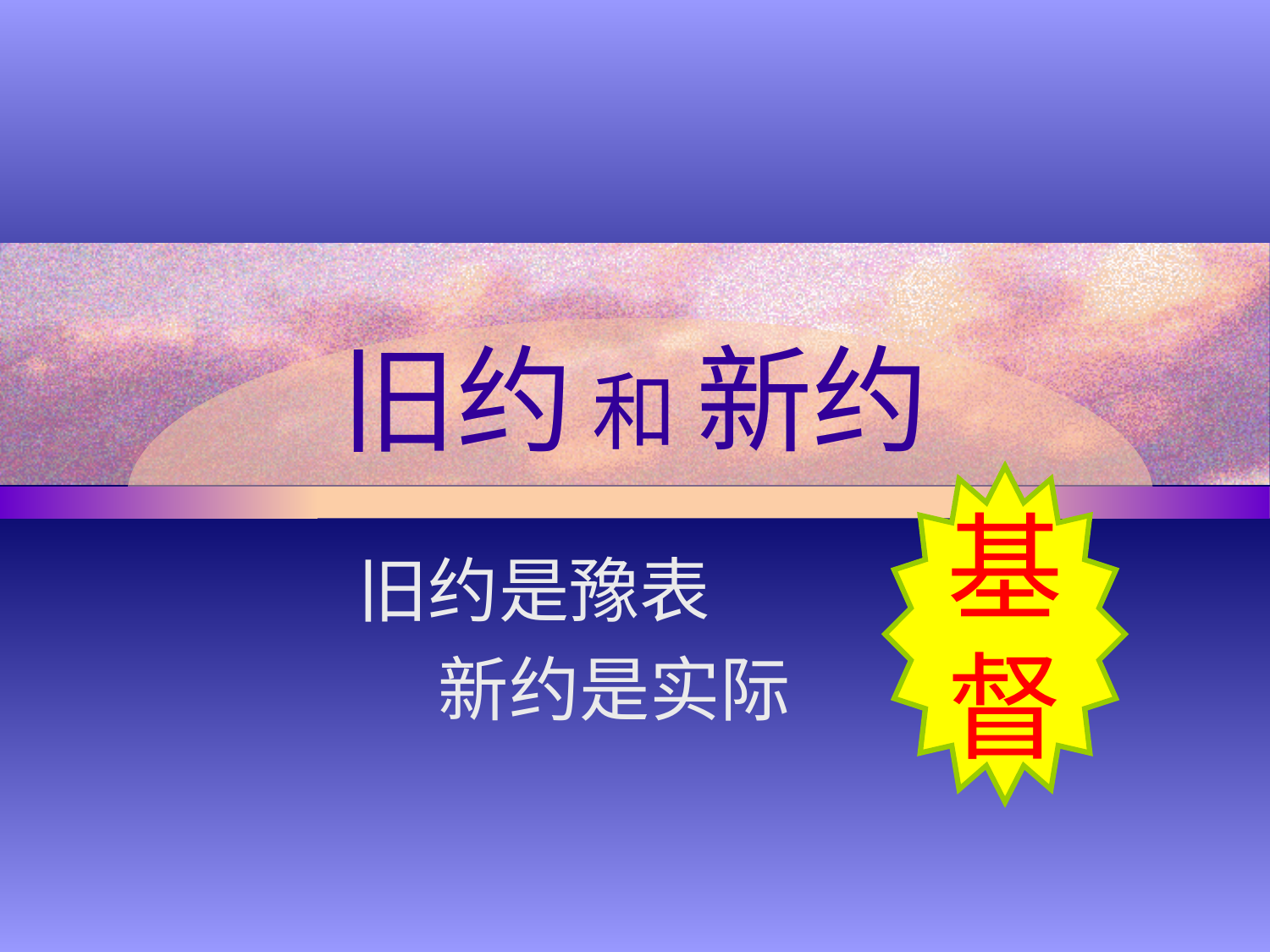

# 旧约 和 新约
基
督
旧约是豫表
    新约是实际